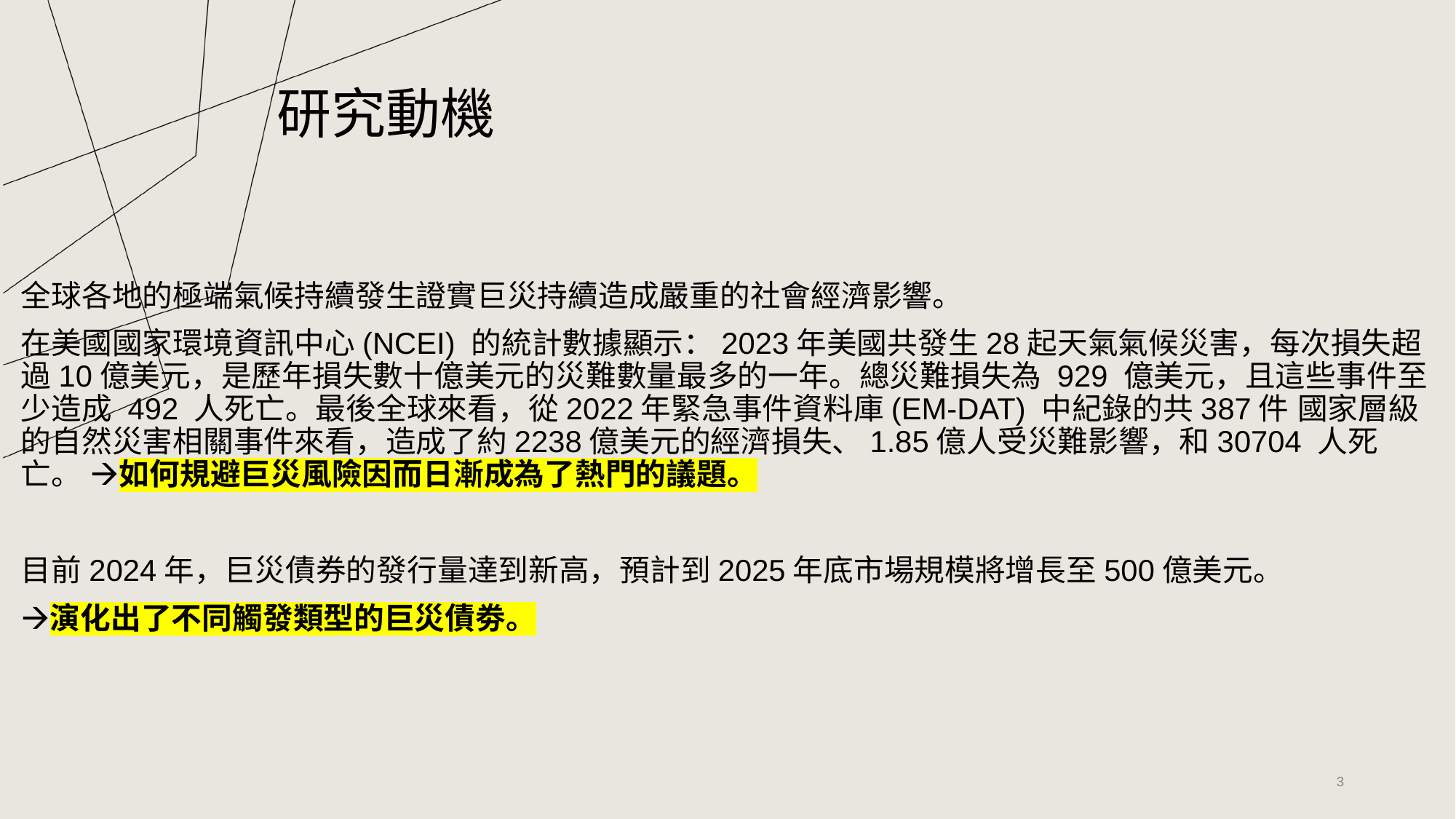

# 研究動機
全球各地的極端氣候持續發生證實巨災持續造成嚴重的社會經濟影響。
在美國國家環境資訊中心(NCEI) 的統計數據顯示：2023年美國共發生28起天氣氣候災害，每次損失超過10億美元，是歷年損失數十億美元的災難數量最多的一年。總災難損失為 929 億美元，且這些事件至少造成 492 人死亡。最後全球來看，從2022年緊急事件資料庫(EM-DAT) 中紀錄的共387件 國家層級的自然災害相關事件來看，造成了約2238億美元的經濟損失、1.85億人受災難影響，和30704 人死亡。 🡪如何規避巨災風險因而日漸成為了熱門的議題。

目前2024年，巨災債券的發行量達到新高，預計到2025年底市場規模將增長至500億美元。
但保險公司發行時需要接受道德風險和的基差風險之間的權衡🡪演化出了不同觸發類型的巨災債劵。

3